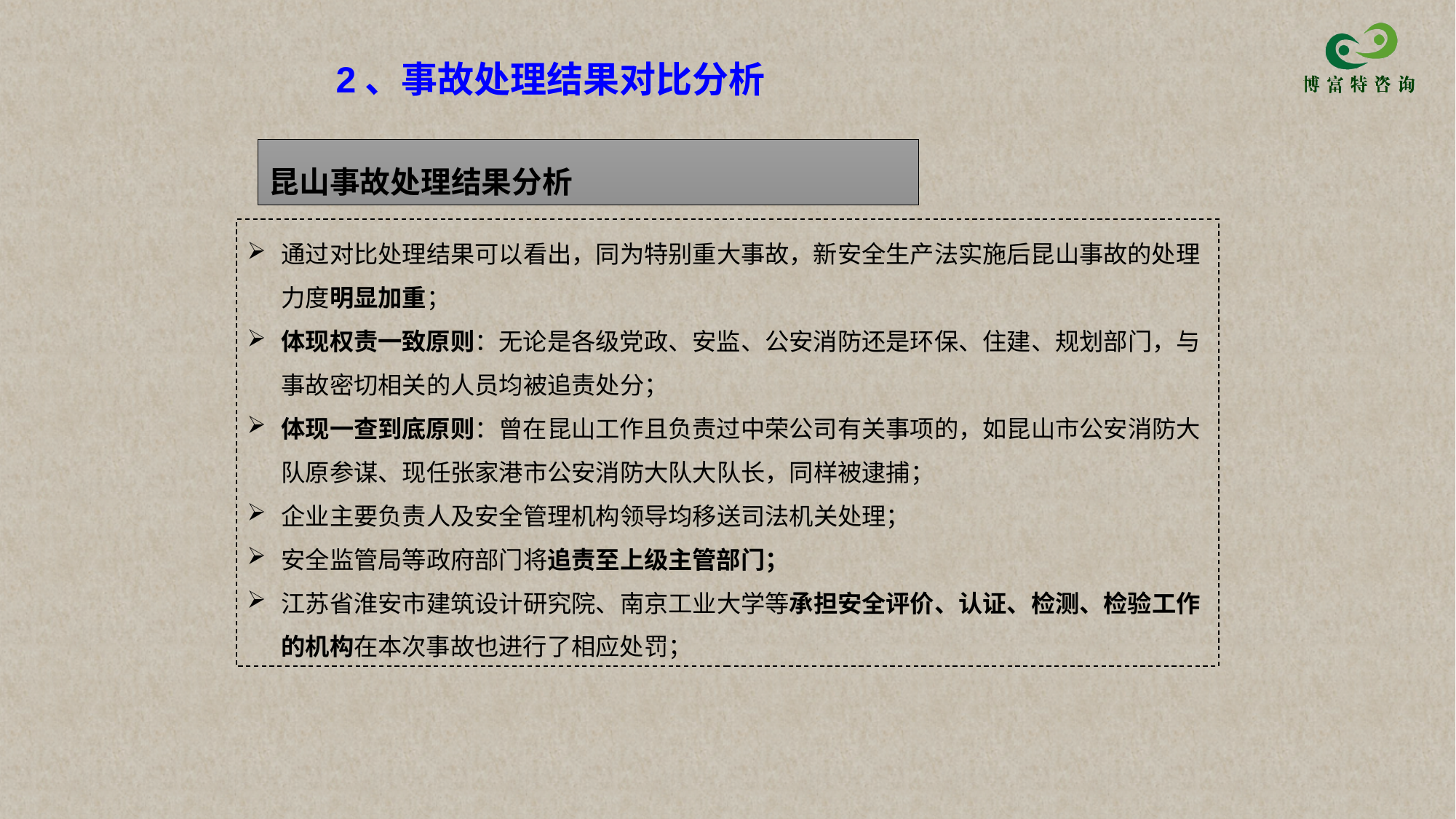

# 2、事故处理结果对比分析
昆山事故处理结果分析
通过对比处理结果可以看出，同为特别重大事故，新安全生产法实施后昆山事故的处理力度明显加重；
体现权责一致原则：无论是各级党政、安监、公安消防还是环保、住建、规划部门，与事故密切相关的人员均被追责处分；
体现一查到底原则：曾在昆山工作且负责过中荣公司有关事项的，如昆山市公安消防大队原参谋、现任张家港市公安消防大队大队长，同样被逮捕；
企业主要负责人及安全管理机构领导均移送司法机关处理；
安全监管局等政府部门将追责至上级主管部门；
江苏省淮安市建筑设计研究院、南京工业大学等承担安全评价、认证、检测、检验工作的机构在本次事故也进行了相应处罚；